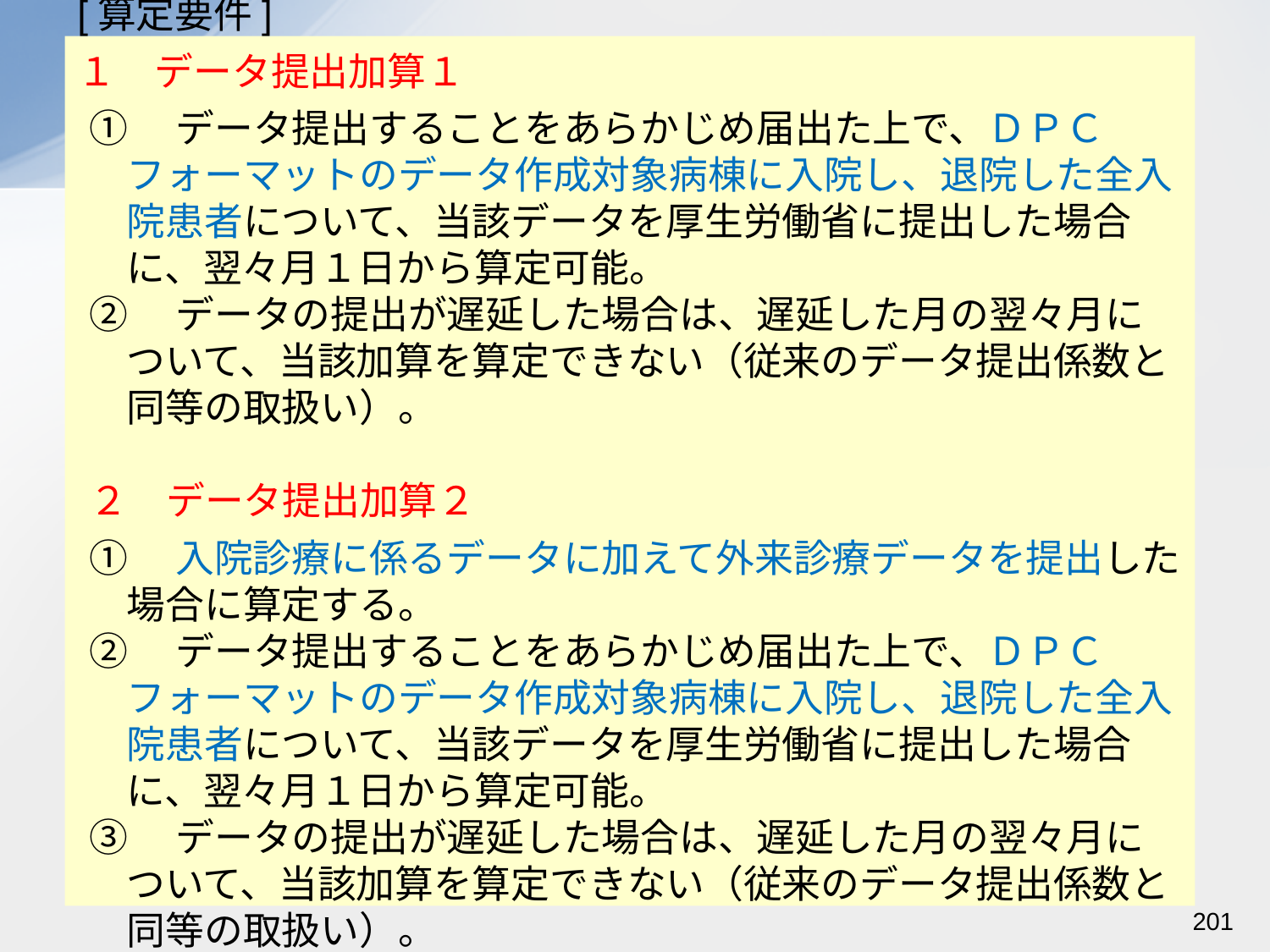

[算定要件]
１　データ提出加算１
①　データ提出することをあらかじめ届出た上で、ＤＰＣフォーマットのデータ作成対象病棟に入院し、退院した全入院患者について、当該データを厚生労働省に提出した場合に、翌々月１日から算定可能。
②　データの提出が遅延した場合は、遅延した月の翌々月について、当該加算を算定できない（従来のデータ提出係数と同等の取扱い）。

２　データ提出加算２
①　入院診療に係るデータに加えて外来診療データを提出した場合に算定する。
②　データ提出することをあらかじめ届出た上で、ＤＰＣフォーマットのデータ作成対象病棟に入院し、退院した全入院患者について、当該データを厚生労働省に提出した場合に、翌々月１日から算定可能。
③　データの提出が遅延した場合は、遅延した月の翌々月について、当該加算を算定できない（従来のデータ提出係数と同等の取扱い）。
201